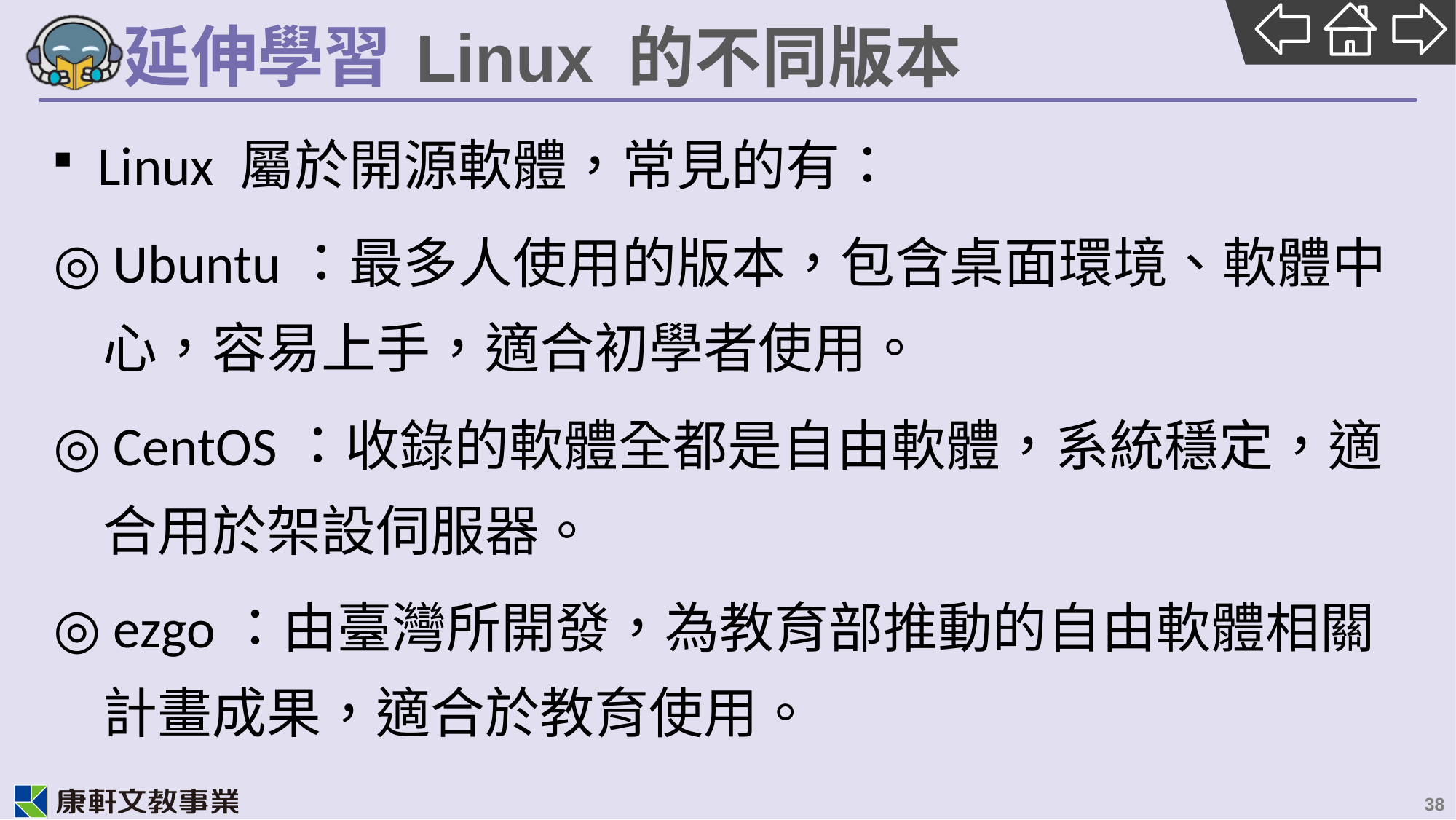

# Linux 的不同版本
Linux 屬於開源軟體，常見的有：
◎ Ubuntu：最多人使用的版本，包含桌面環境、軟體中心，容易上手，適合初學者使用。
◎ CentOS：收錄的軟體全都是自由軟體，系統穩定，適合用於架設伺服器。
◎ ezgo：由臺灣所開發，為教育部推動的自由軟體相關計畫成果，適合於教育使用。
38